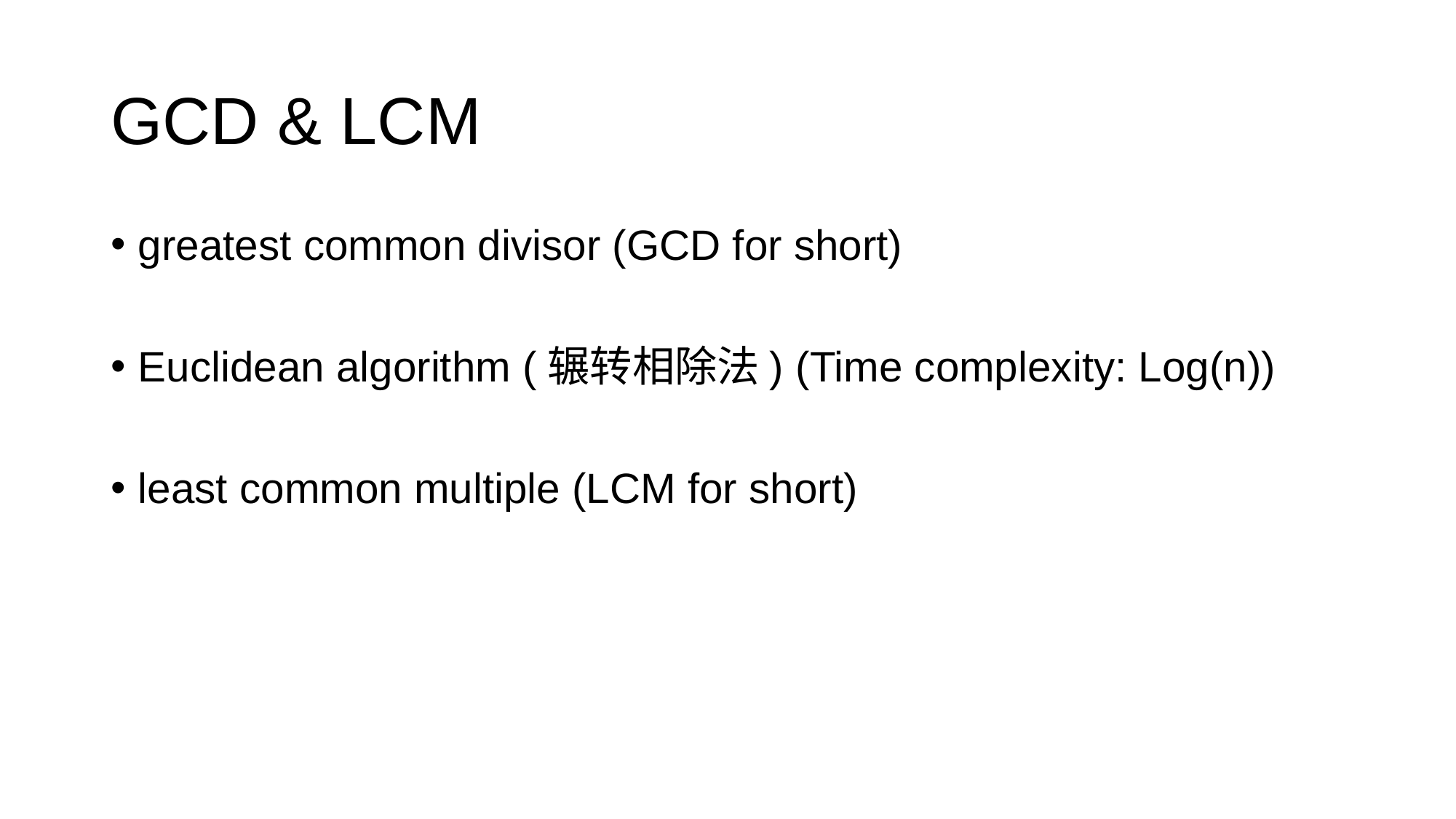

# GCD & LCM
greatest common divisor (GCD for short)

Euclidean algorithm (辗转相除法) (Time complexity: Log(n))

least common multiple (LCM for short)